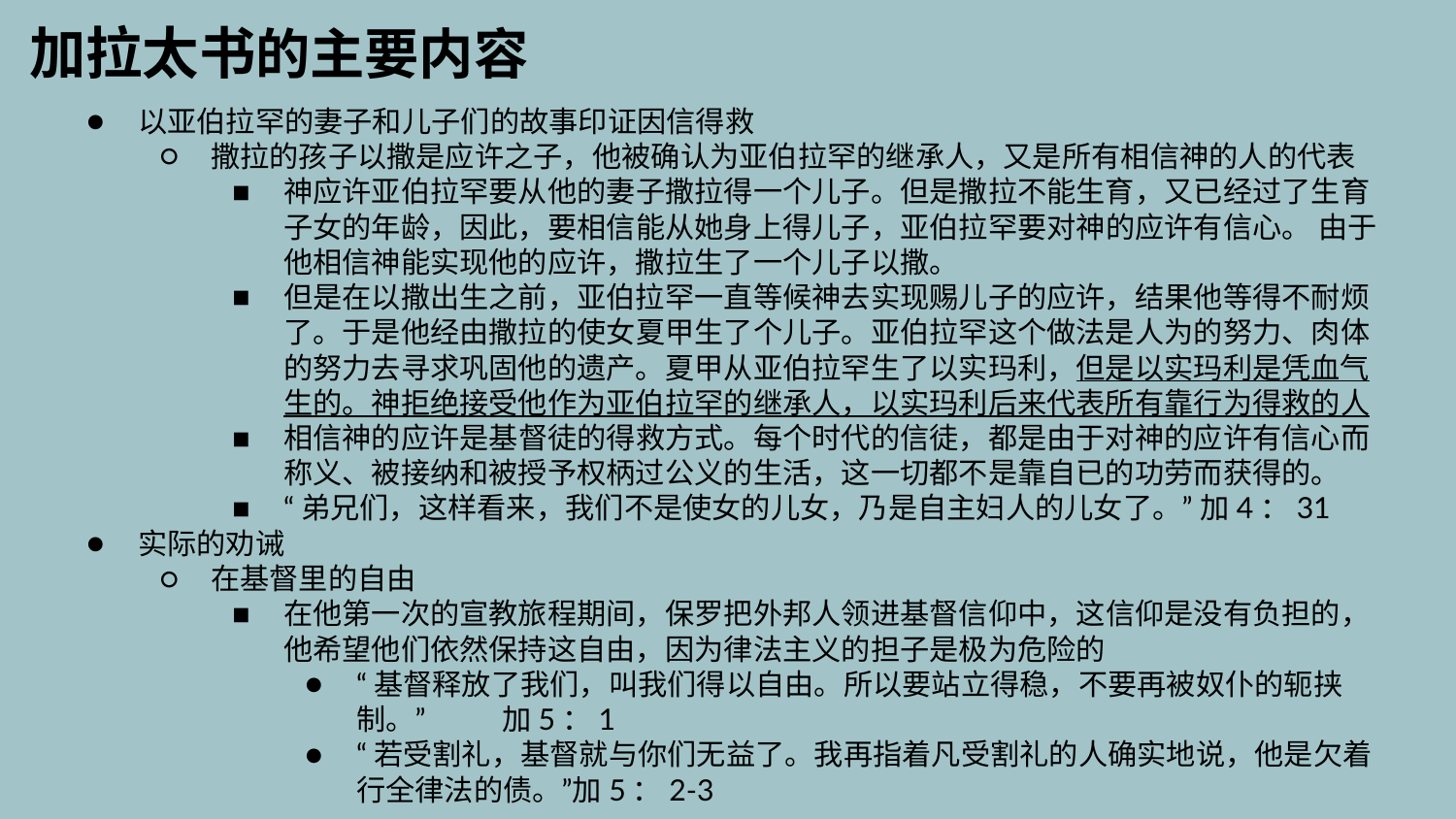

加拉太书的主要内容
以亚伯拉罕的妻子和儿子们的故事印证因信得救
撒拉的孩子以撒是应许之子，他被确认为亚伯拉罕的继承人，又是所有相信神的人的代表
神应许亚伯拉罕要从他的妻子撒拉得一个儿子。但是撒拉不能生育，又已经过了生育子女的年龄，因此，要相信能从她身上得儿子，亚伯拉罕要对神的应许有信心。 由于他相信神能实现他的应许，撒拉生了一个儿子以撒。
但是在以撒出生之前，亚伯拉罕一直等候神去实现赐儿子的应许，结果他等得不耐烦了。于是他经由撒拉的使女夏甲生了个儿子。亚伯拉罕这个做法是人为的努力、肉体的努力去寻求巩固他的遗产。夏甲从亚伯拉罕生了以实玛利，但是以实玛利是凭血气生的。神拒绝接受他作为亚伯拉罕的继承人，以实玛利后来代表所有靠行为得救的人
相信神的应许是基督徒的得救方式。每个时代的信徒，都是由于对神的应许有信心而称义、被接纳和被授予权柄过公义的生活，这一切都不是靠自已的功劳而获得的。
“弟兄们，这样看来，我们不是使女的儿女，乃是自主妇人的儿女了。” 加4：31
实际的劝诫
在基督里的自由
在他第一次的宣教旅程期间，保罗把外邦人领进基督信仰中，这信仰是没有负担的，他希望他们依然保持这自由，因为律法主义的担子是极为危险的
“基督释放了我们，叫我们得以自由。所以要站立得稳，不要再被奴仆的轭挟制。”	加5：1
“若受割礼，基督就与你们无益了。我再指着凡受割礼的人确实地说，他是欠着行全律法的债。”加5：2-3